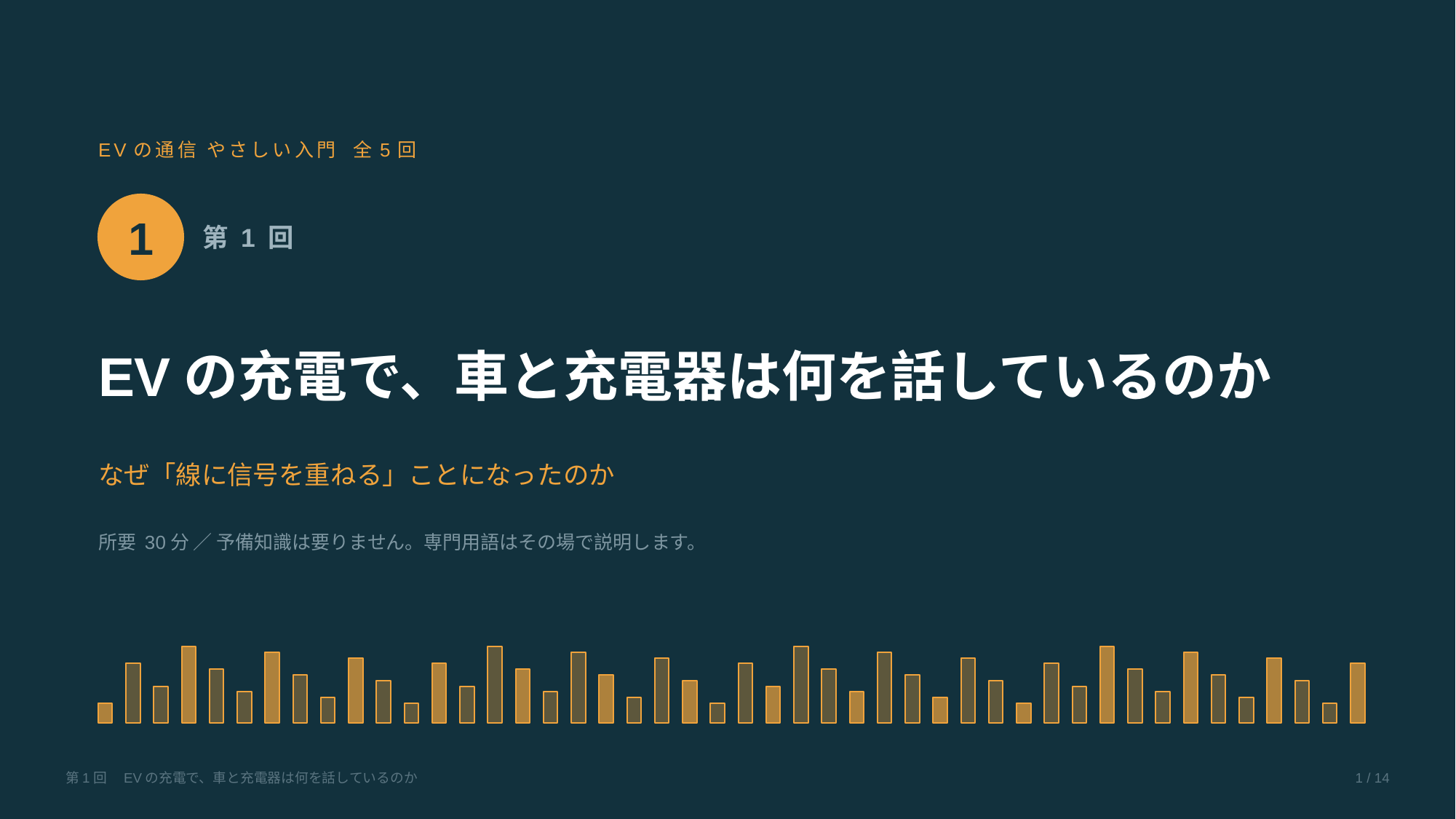

EVの通信 やさしい入門  全5回

1
第 1 回
EVの充電で、車と充電器は何を話しているのか
なぜ「線に信号を重ねる」ことになったのか
所要 30分 ／ 予備知識は要りません。専門用語はその場で説明します。

第1回　EVの充電で、車と充電器は何を話しているのか
1 / 14